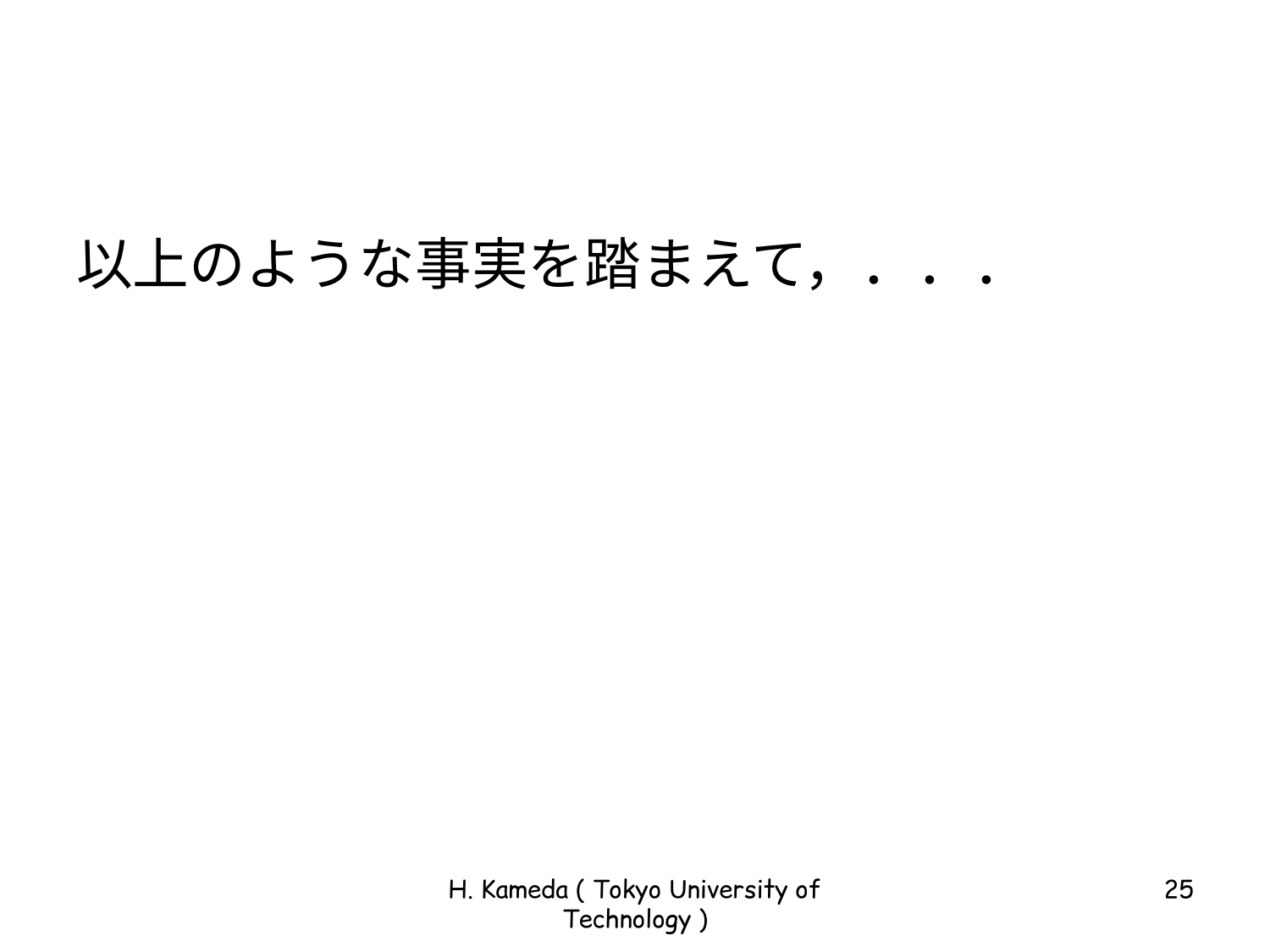

#
以上のような事実を踏まえて，．．．
H. Kameda ( Tokyo University of Technology )
25